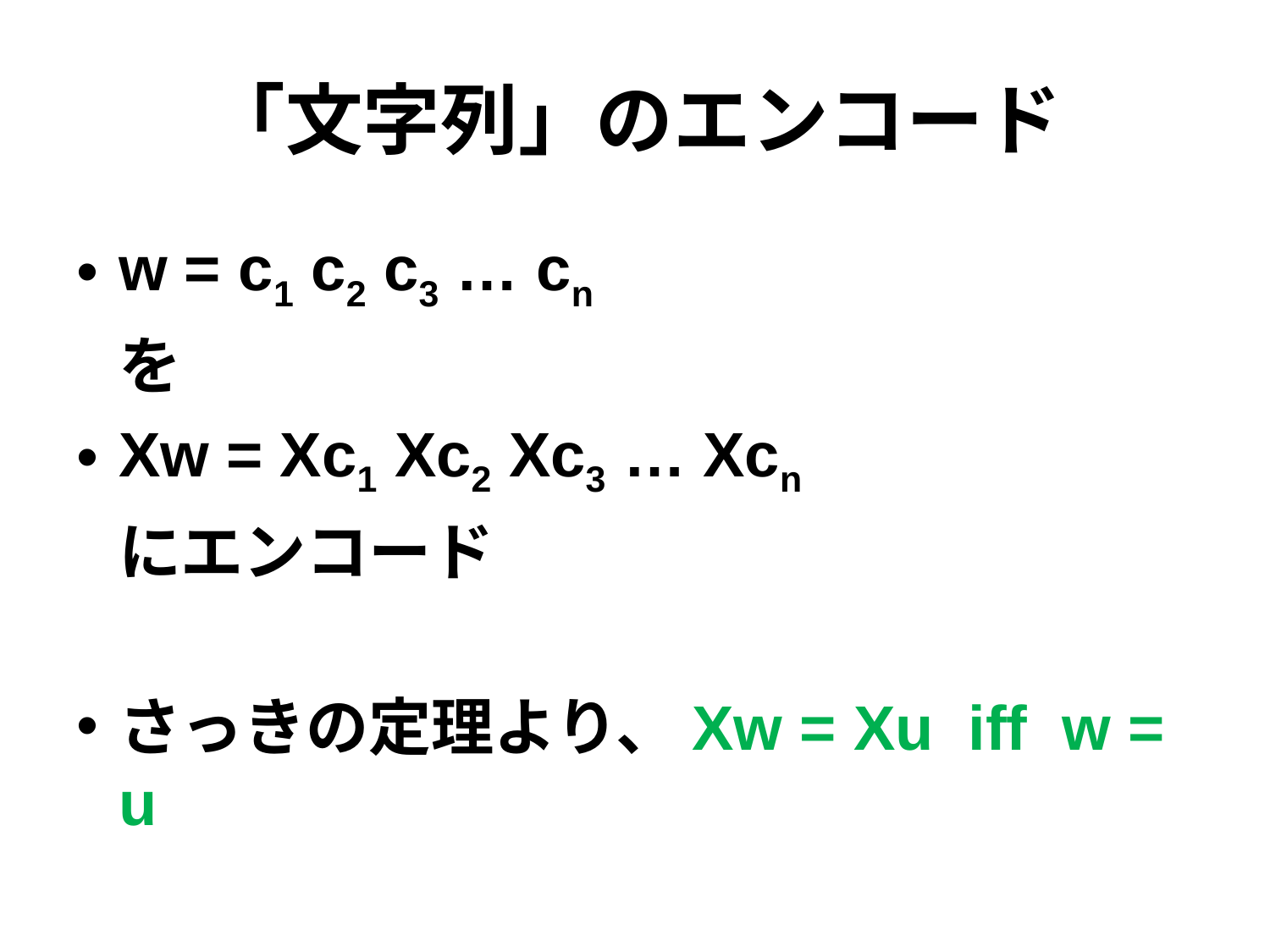

# 「文字列」のエンコード
w = c1 c2 c3 … cn
		を
Xw = Xc1 Xc2 Xc3 … Xcn
		にエンコード

さっきの定理より、Xw = Xu  iff  w = u